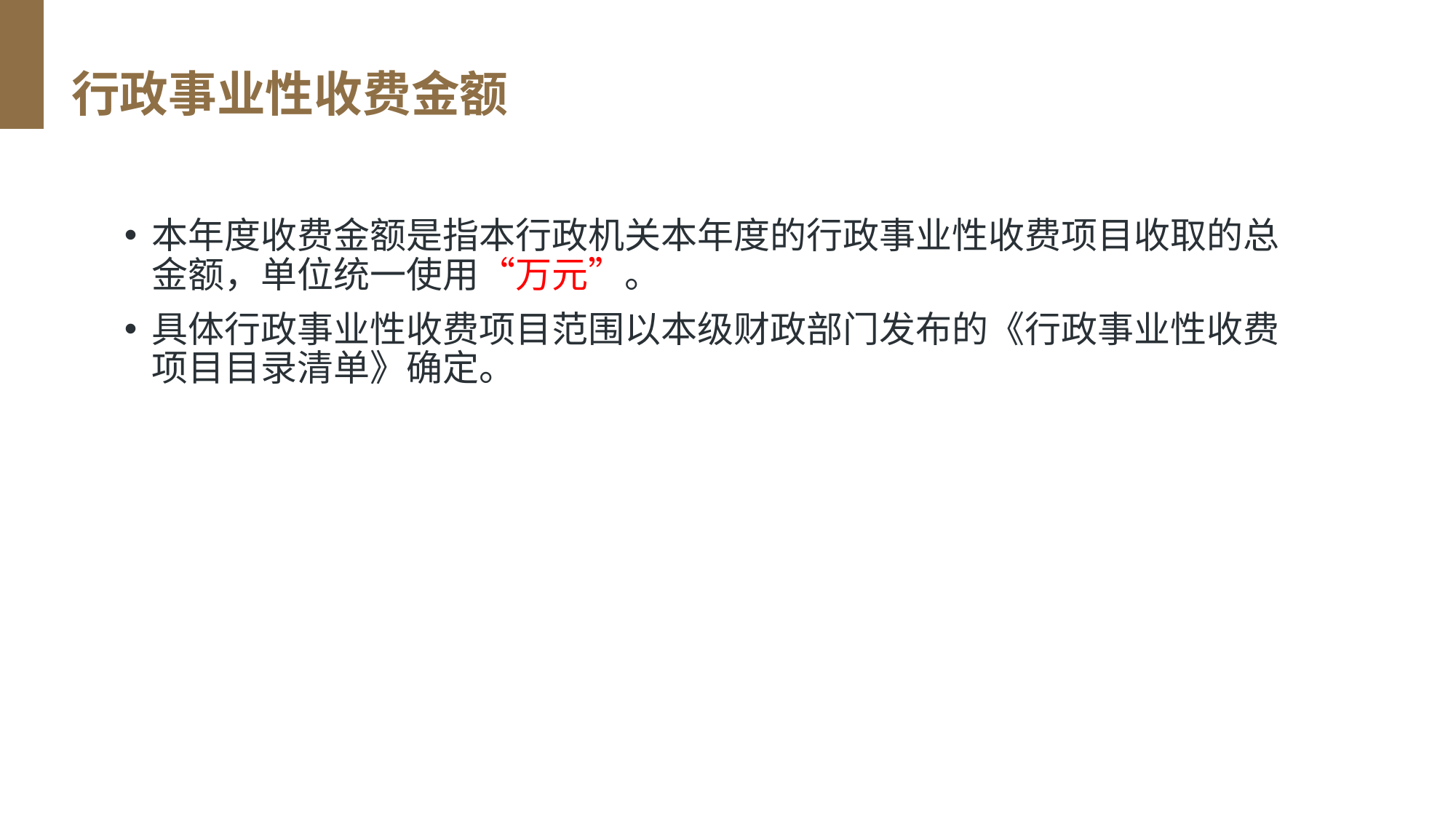

# 行政事业性收费金额
本年度收费金额是指本行政机关本年度的行政事业性收费项目收取的总金额，单位统一使用“万元”。
具体行政事业性收费项目范围以本级财政部门发布的《行政事业性收费项目目录清单》确定。